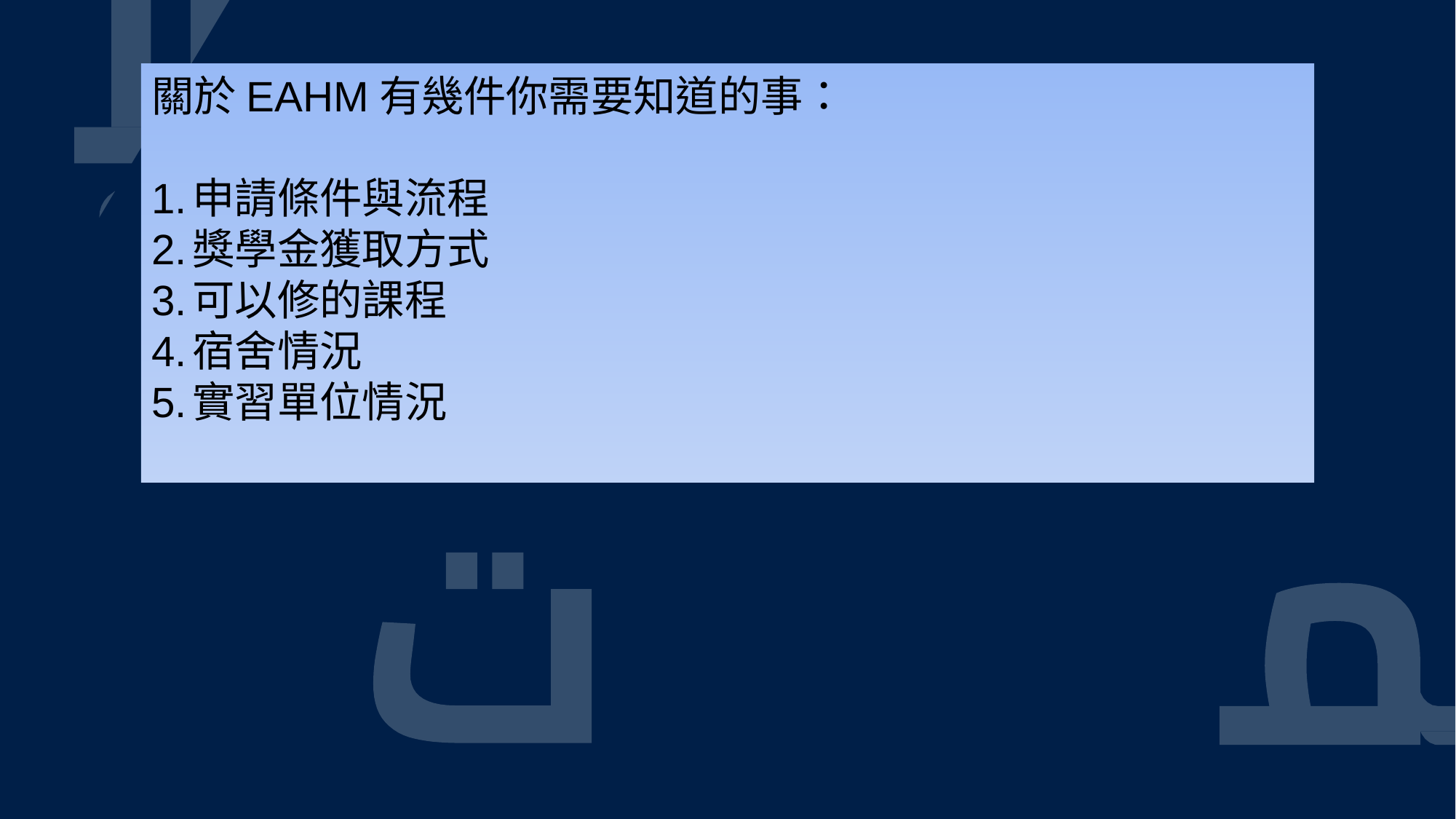

關於EAHM有幾件你需要知道的事：

申請條件與流程
獎學金獲取方式
可以修的課程
宿舍情況
實習單位情況